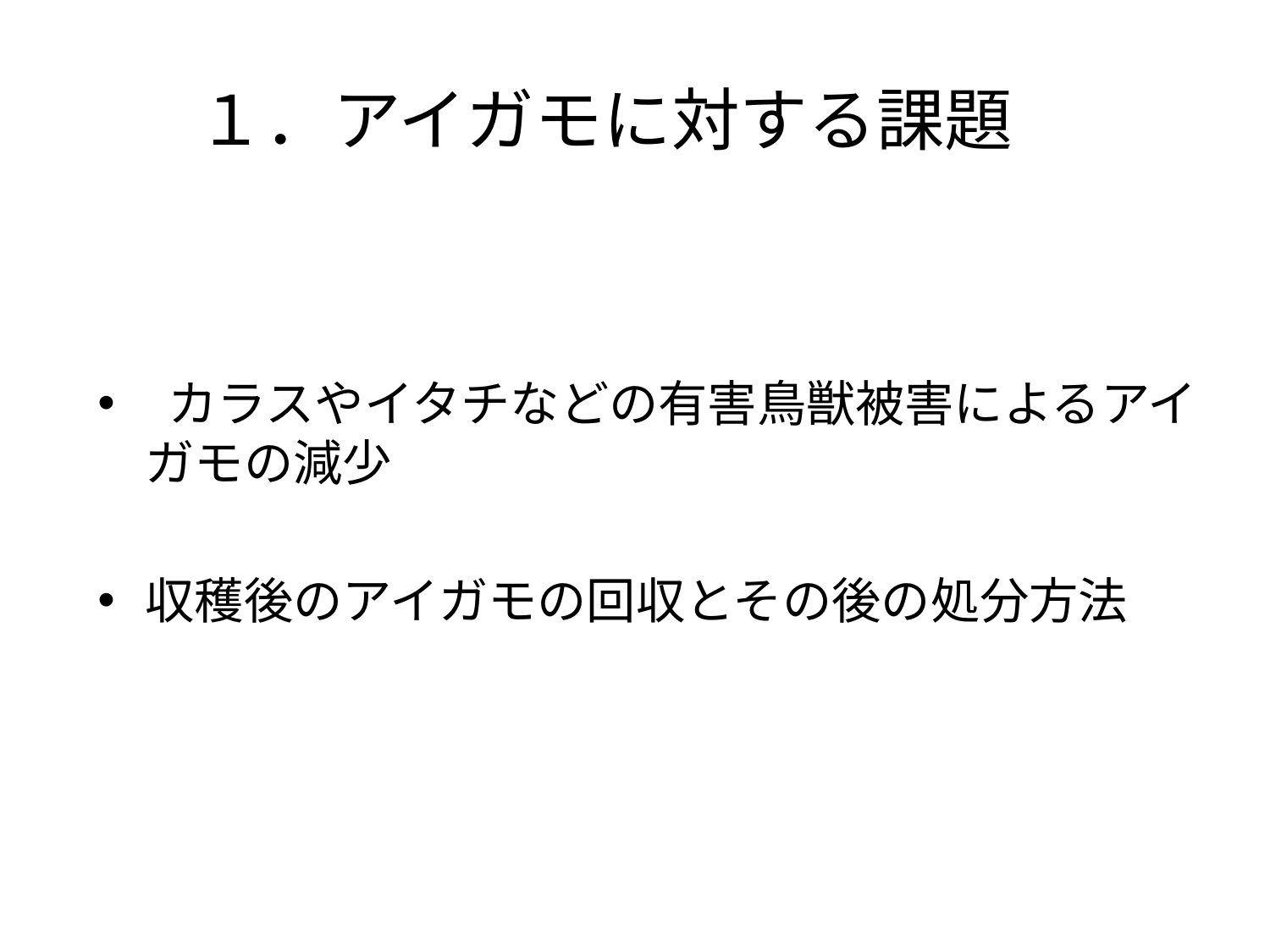

# １．アイガモに対する課題
 カラスやイタチなどの有害鳥獣被害によるアイガモの減少

収穫後のアイガモの回収とその後の処分方法